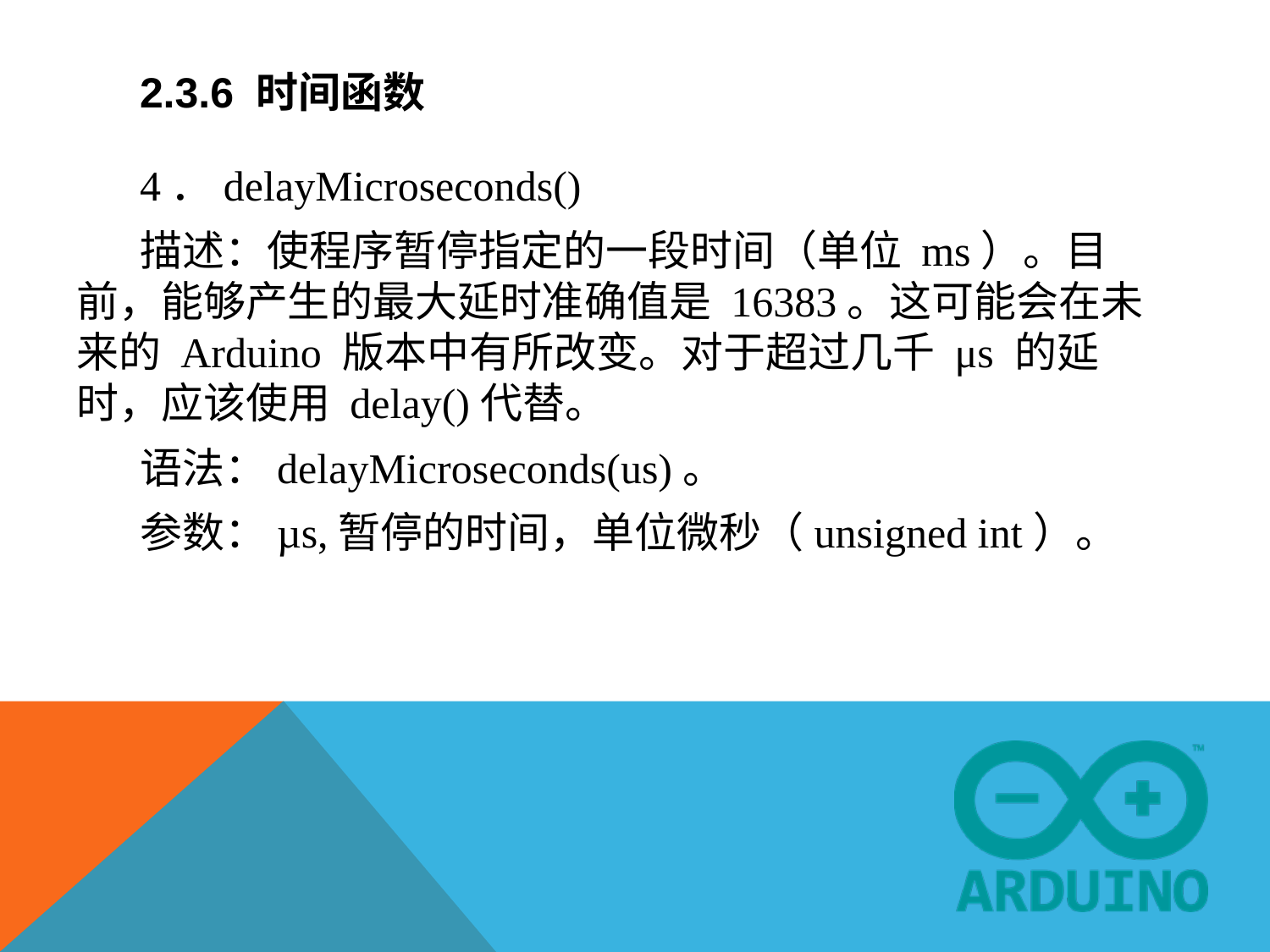

# 2.3.6 时间函数
4．delayMicroseconds()
描述：使程序暂停指定的一段时间（单位 ms）。目前，能够产生的最大延时准确值是 16383。这可能会在未来的 Arduino 版本中有所改变。对于超过几千 μs 的延时，应该使用 delay()代替。
语法：delayMicroseconds(us)。
参数：µs,暂停的时间，单位微秒（unsigned int）。